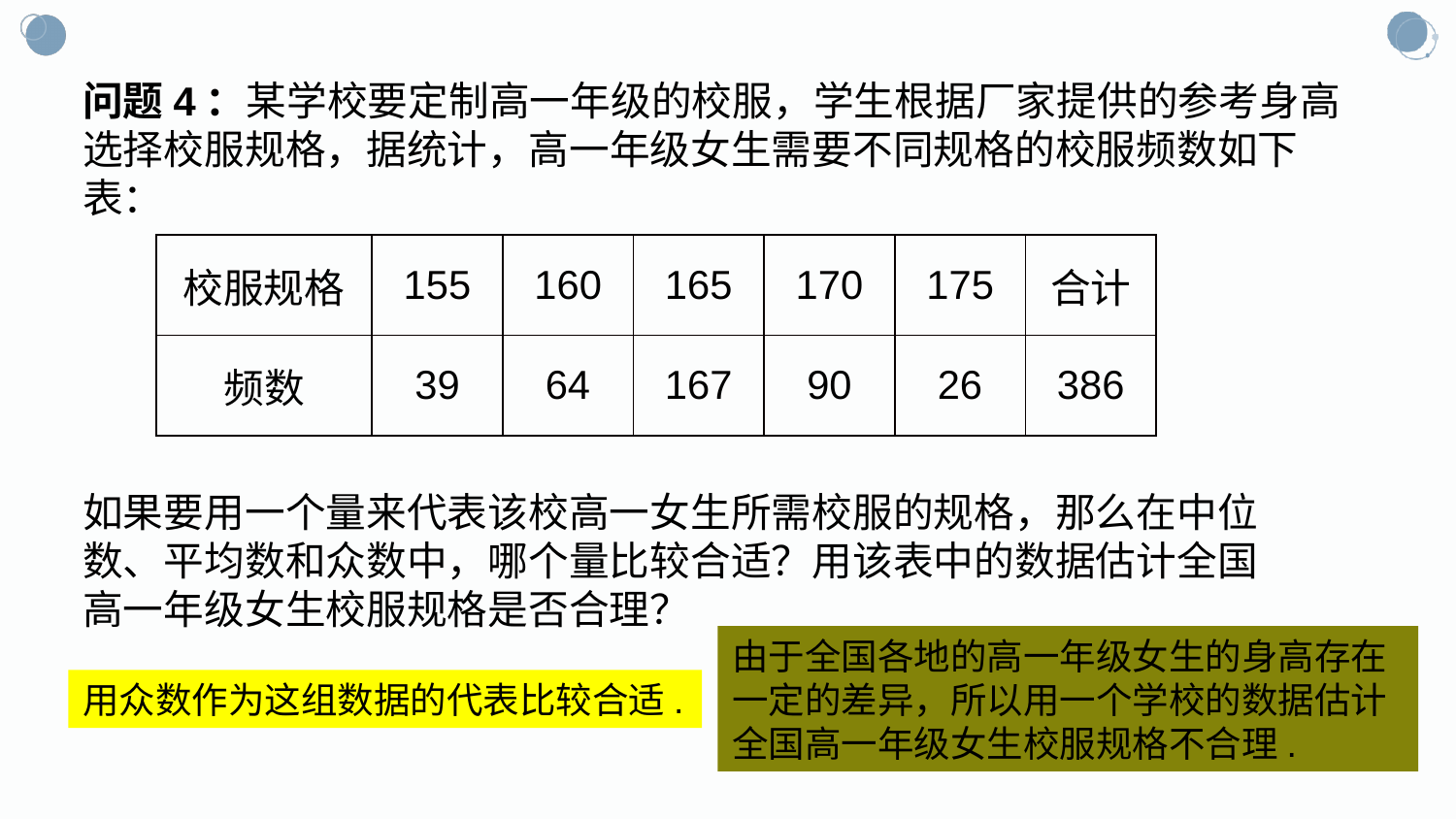

问题4：某学校要定制高一年级的校服，学生根据厂家提供的参考身高选择校服规格，据统计，高一年级女生需要不同规格的校服频数如下表：
| 校服规格 | 155 | 160 | 165 | 170 | 175 | 合计 |
| --- | --- | --- | --- | --- | --- | --- |
| 频数 | 39 | 64 | 167 | 90 | 26 | 386 |
如果要用一个量来代表该校高一女生所需校服的规格，那么在中位数、平均数和众数中，哪个量比较合适？用该表中的数据估计全国高一年级女生校服规格是否合理？
由于全国各地的高一年级女生的身高存在一定的差异，所以用一个学校的数据估计全国高一年级女生校服规格不合理.
用众数作为这组数据的代表比较合适.